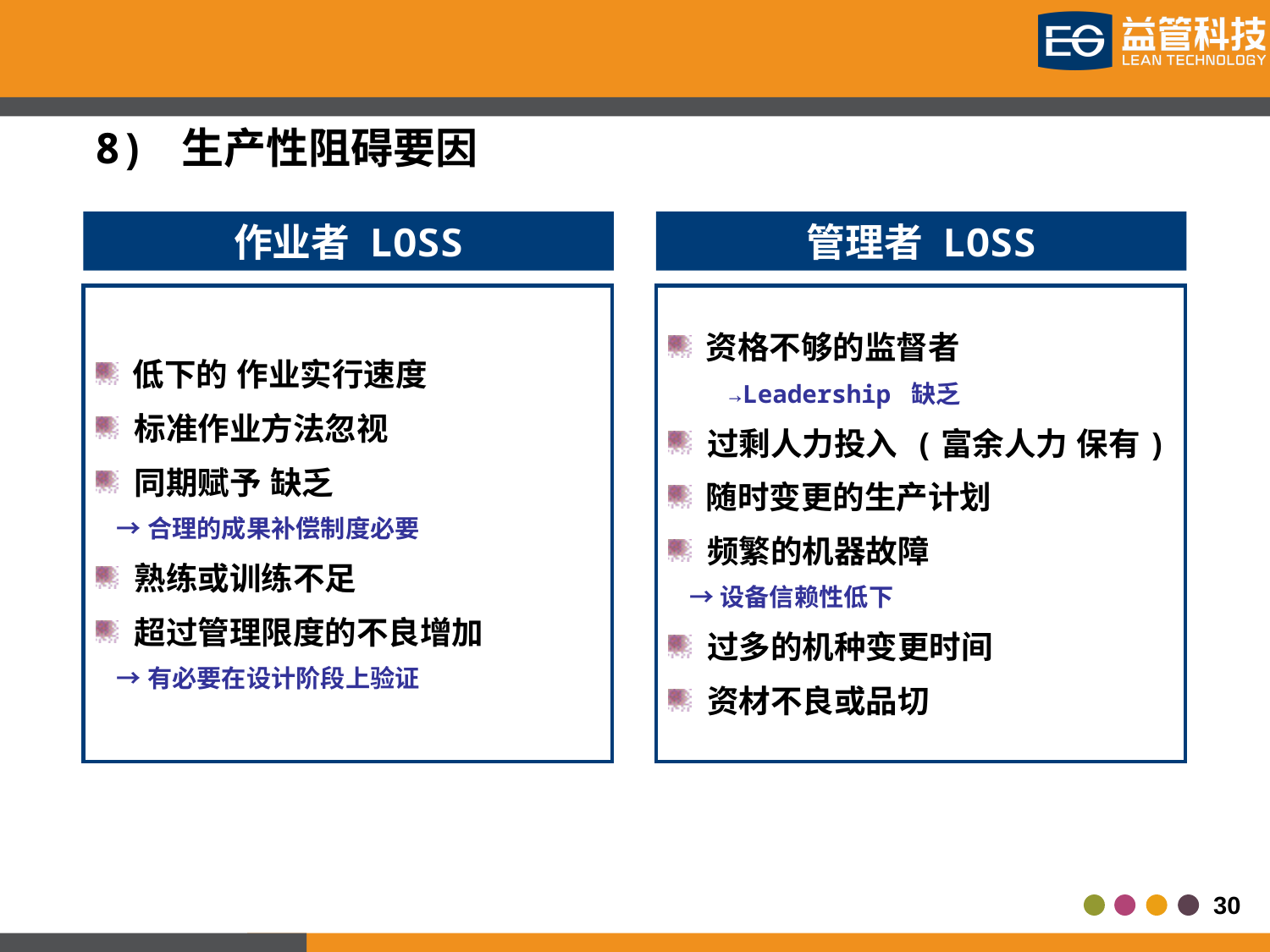

8) 生产性阻碍要因
作业者 LOSS
管理者 LOSS
 低下的 作业实行速度
 标准作业方法忽视
 同期赋予 缺乏
   →合理的成果补偿制度必要
 熟练或训练不足
 超过管理限度的不良增加
   →有必要在设计阶段上验证
 资格不够的监督者
    →Leadership 缺乏
 过剩人力投入 (富余人力 保有)
 随时变更的生产计划
 频繁的机器故障
   →设备信赖性低下
 过多的机种变更时间
 资材不良或品切